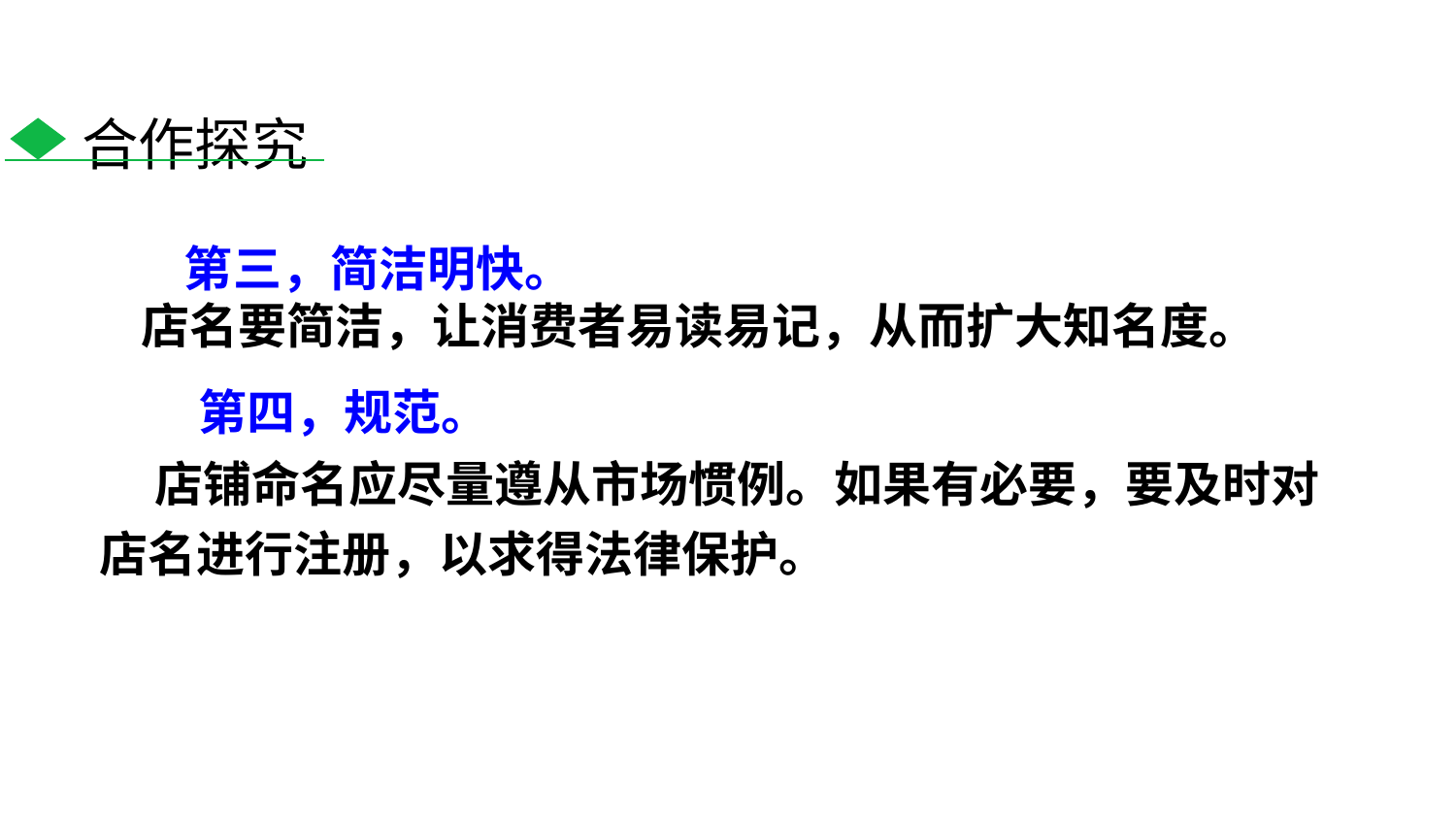

合作探究

第三，简洁明快。
    店名要简洁，让消费者易读易记，从而扩大知名度。
第四，规范。
    店铺命名应尽量遵从市场惯例。如果有必要，要及时对店名进行注册，以求得法律保护。